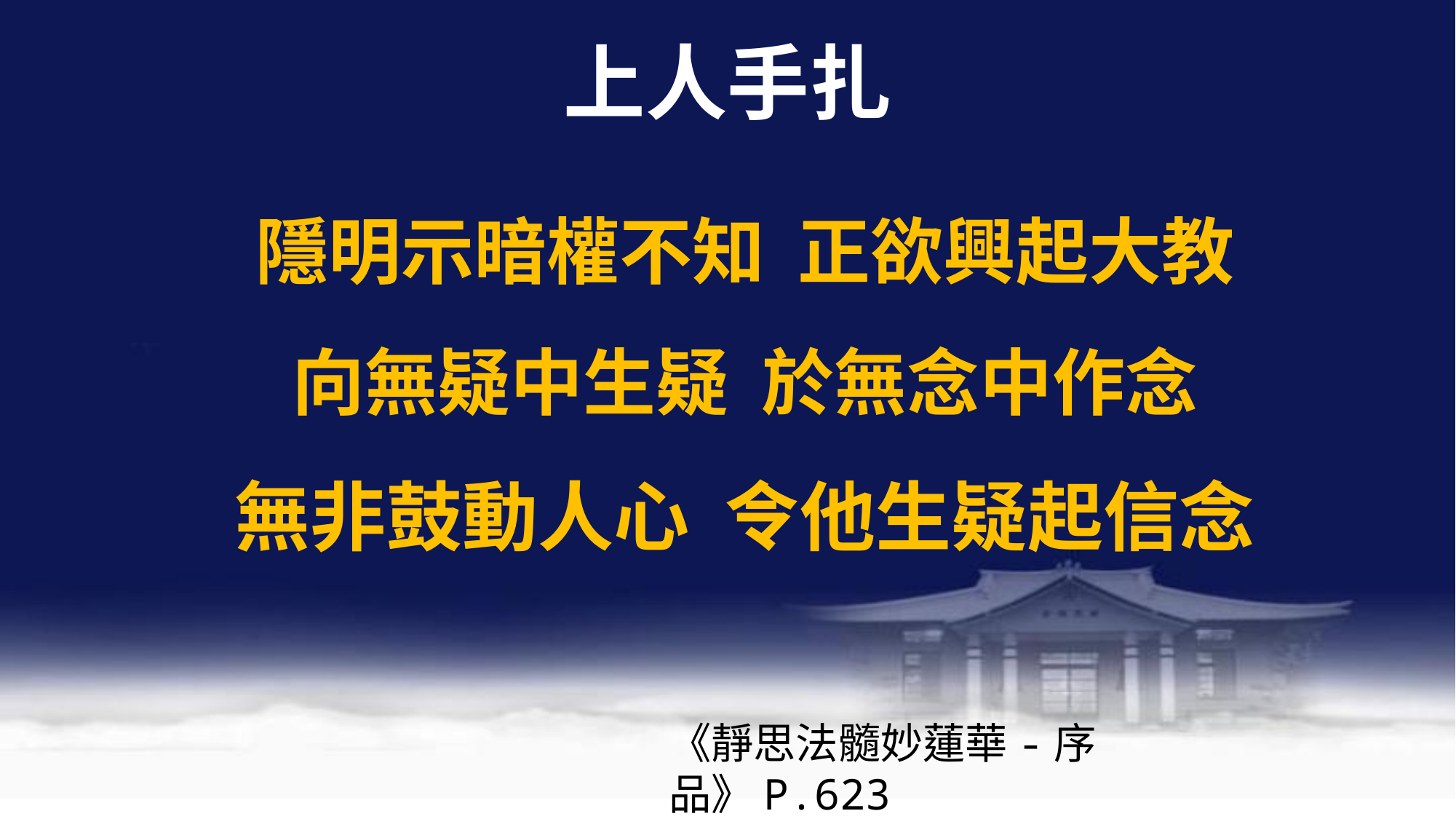

# 上人手扎
隱明示暗權不知  正欲興起大教
向無疑中生疑  於無念中作念
無非鼓動人心  令他生疑起信念
《靜思法髓妙蓮華-序品》P.623